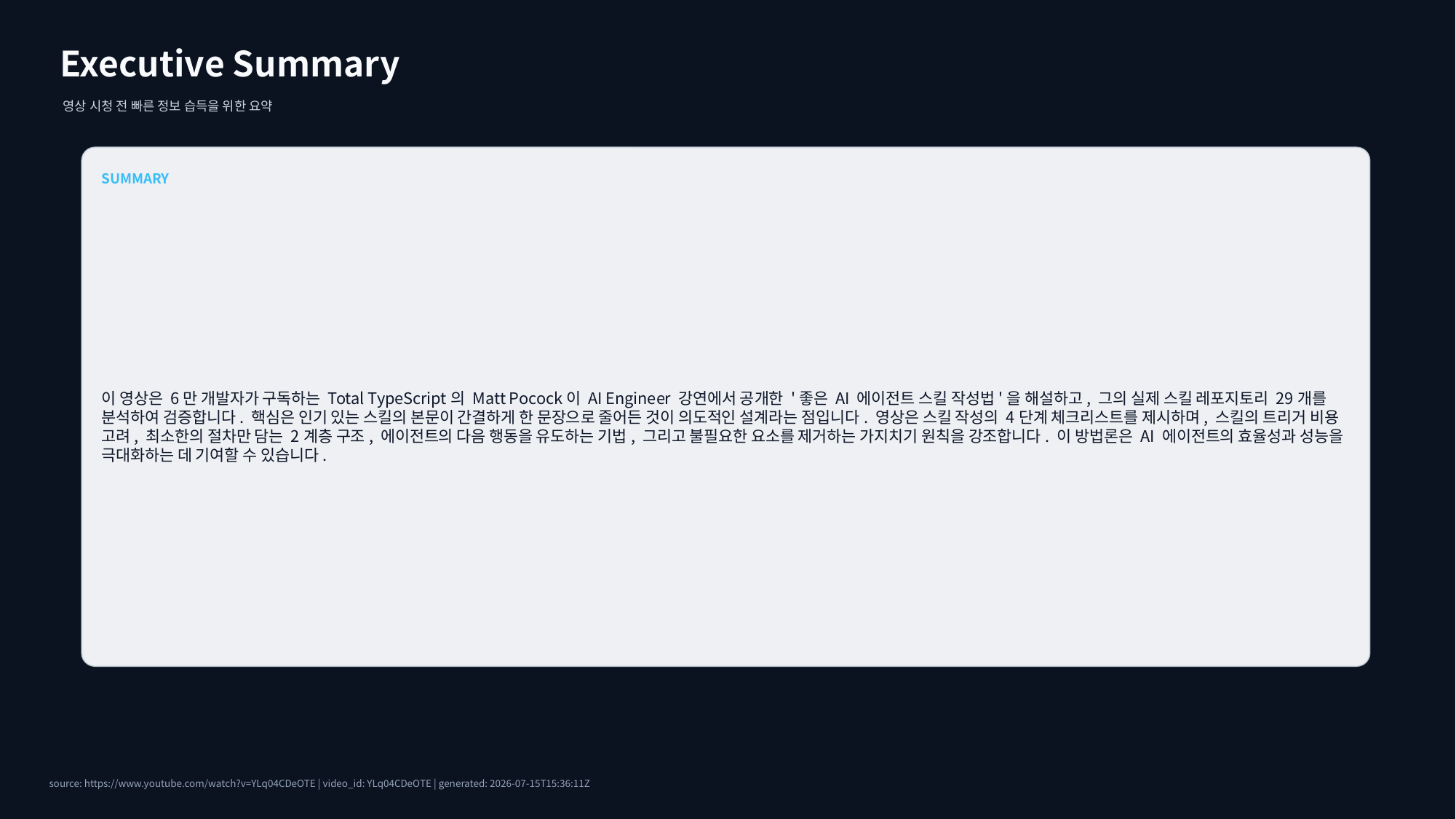

Executive Summary
영상 시청 전 빠른 정보 습득을 위한 요약

SUMMARY
이 영상은 6만 개발자가 구독하는 Total TypeScript의 Matt Pocock이 AI Engineer 강연에서 공개한 '좋은 AI 에이전트 스킬 작성법'을 해설하고, 그의 실제 스킬 레포지토리 29개를 분석하여 검증합니다. 핵심은 인기 있는 스킬의 본문이 간결하게 한 문장으로 줄어든 것이 의도적인 설계라는 점입니다. 영상은 스킬 작성의 4단계 체크리스트를 제시하며, 스킬의 트리거 비용 고려, 최소한의 절차만 담는 2계층 구조, 에이전트의 다음 행동을 유도하는 기법, 그리고 불필요한 요소를 제거하는 가지치기 원칙을 강조합니다. 이 방법론은 AI 에이전트의 효율성과 성능을 극대화하는 데 기여할 수 있습니다.
source: https://www.youtube.com/watch?v=YLq04CDeOTE | video_id: YLq04CDeOTE | generated: 2026-07-15T15:36:11Z